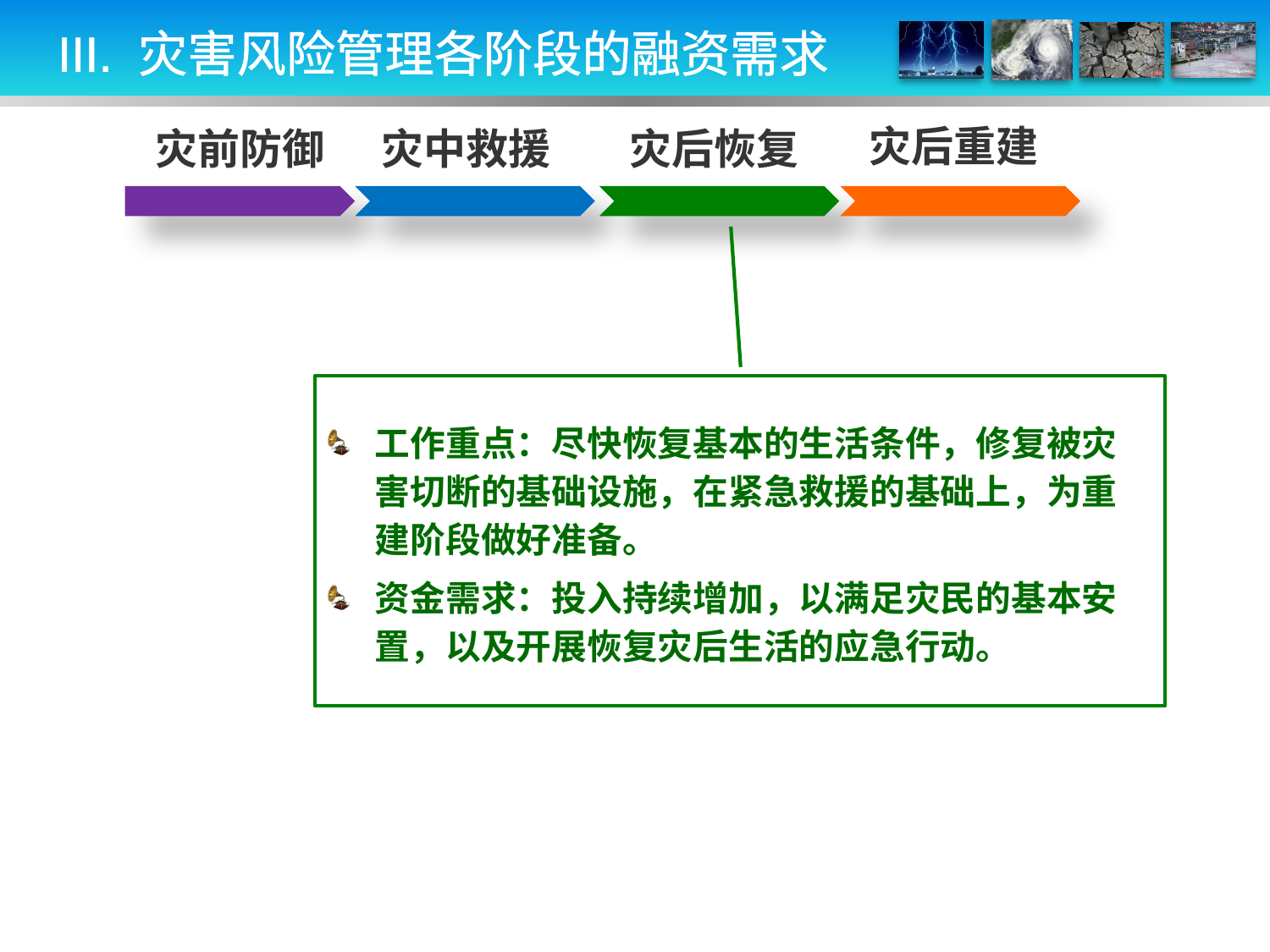

III. 灾害风险管理各阶段的融资需求
灾后重建

灾中救援

灾前防御

灾后恢复

工作重点：尽快恢复基本的生活条件，修复被灾害切断的基础设施，在紧急救援的基础上，为重建阶段做好准备。
资金需求：投入持续增加，以满足灾民的基本安置，以及开展恢复灾后生活的应急行动。